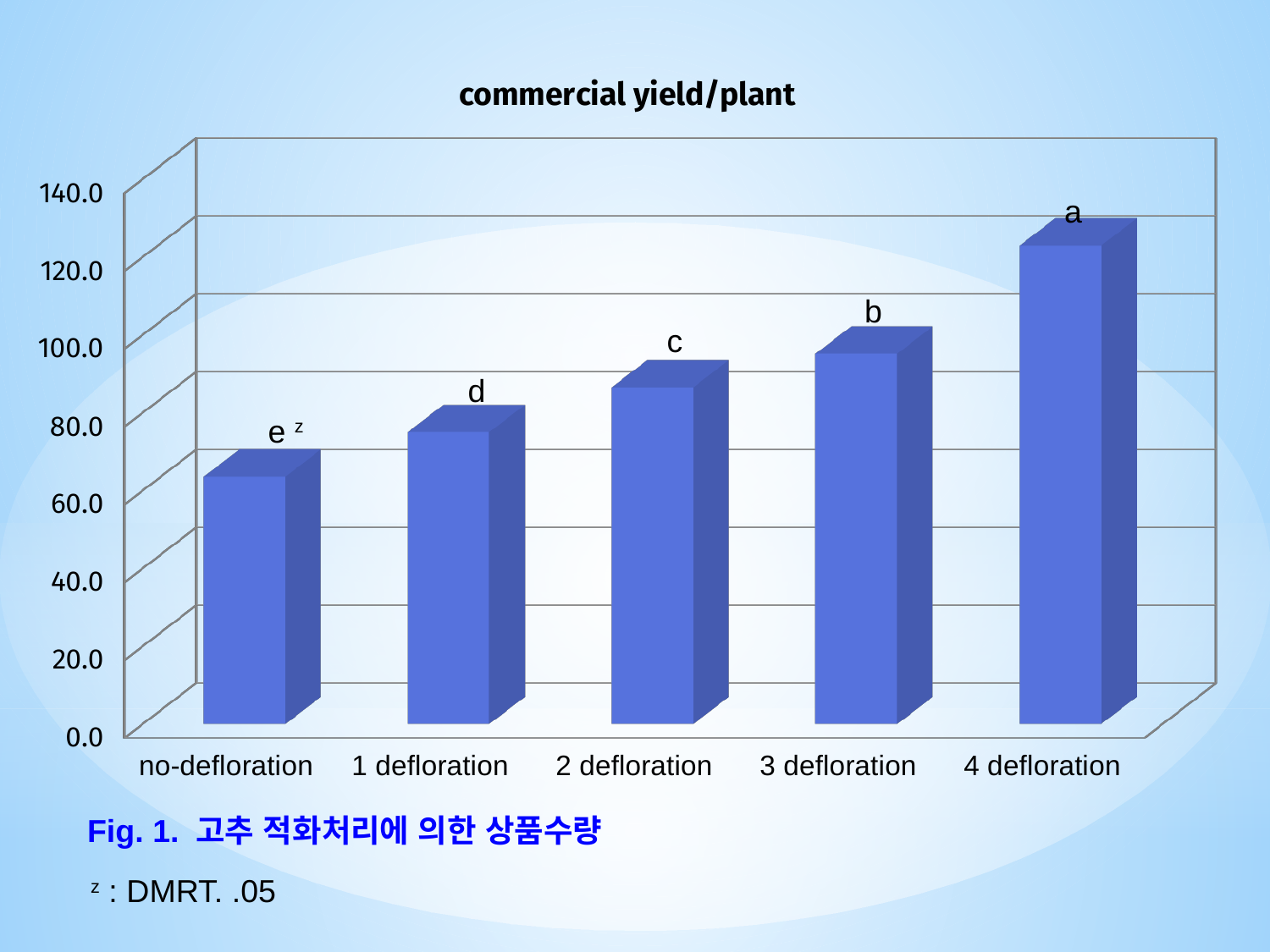

[unsupported chart]

a
b
c
d
e z
Fig. 1. 고추 적화처리에 의한 상품수량

z : DMRT. .05